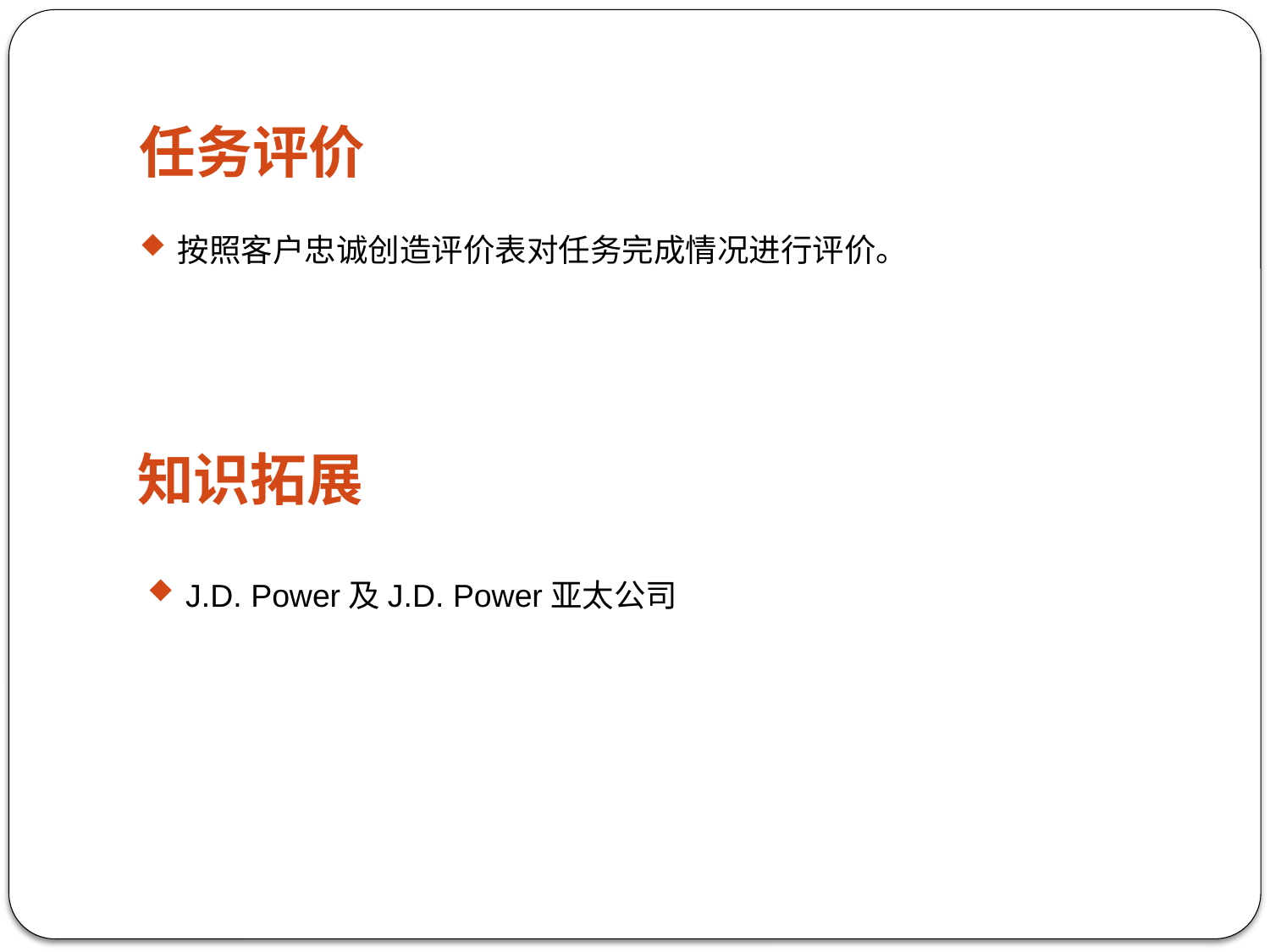

# 任务评价
按照客户忠诚创造评价表对任务完成情况进行评价。
知识拓展
J.D. Power及J.D. Power亚太公司